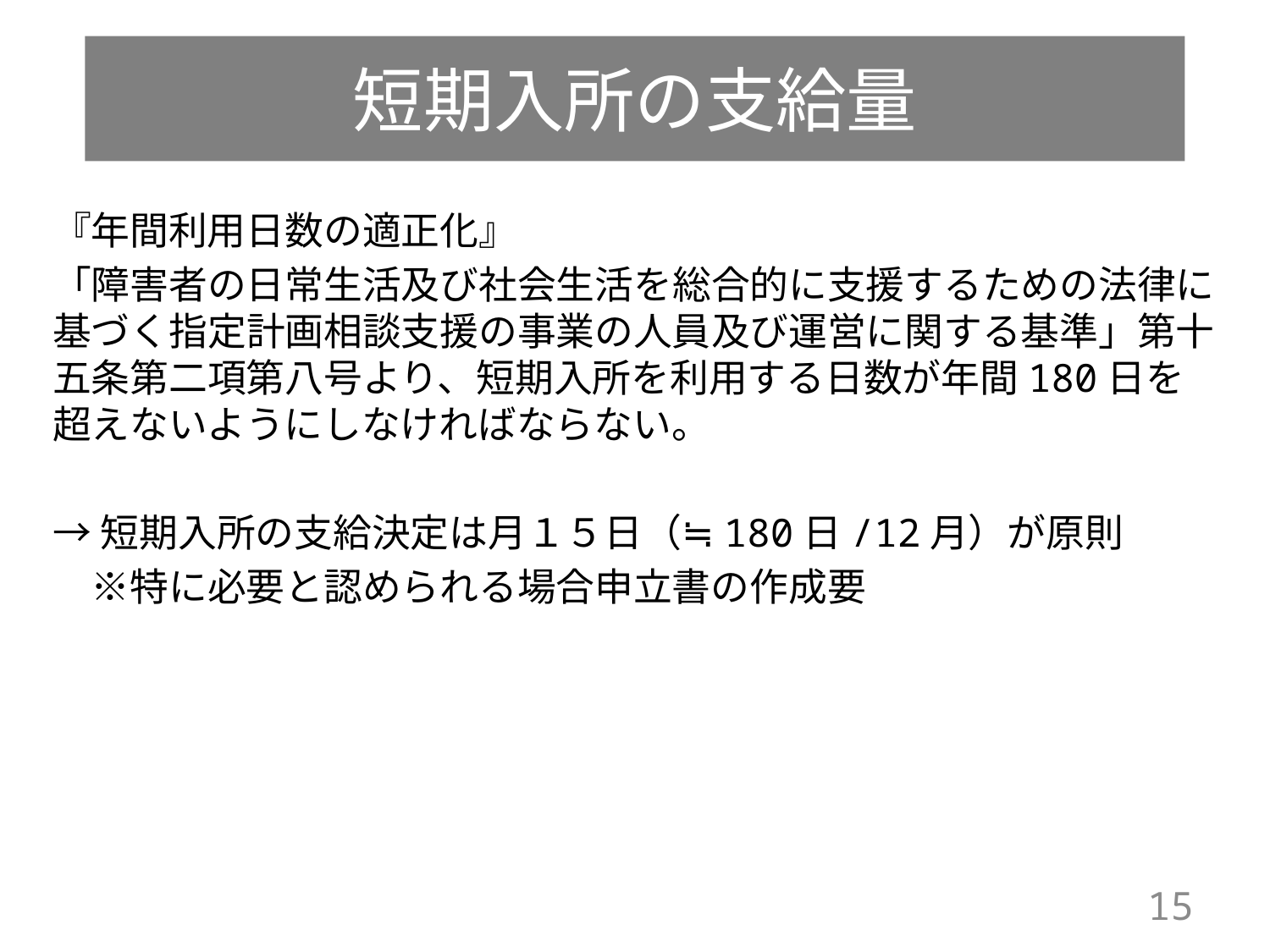

短期入所の支給量
『年間利用日数の適正化』
「障害者の日常生活及び社会生活を総合的に支援するための法律に基づく指定計画相談支援の事業の人員及び運営に関する基準」第十五条第二項第八号より、短期入所を利用する日数が年間180日を超えないようにしなければならない。

→短期入所の支給決定は月１５日（≒180日/12月）が原則
　※特に必要と認められる場合申立書の作成要
15